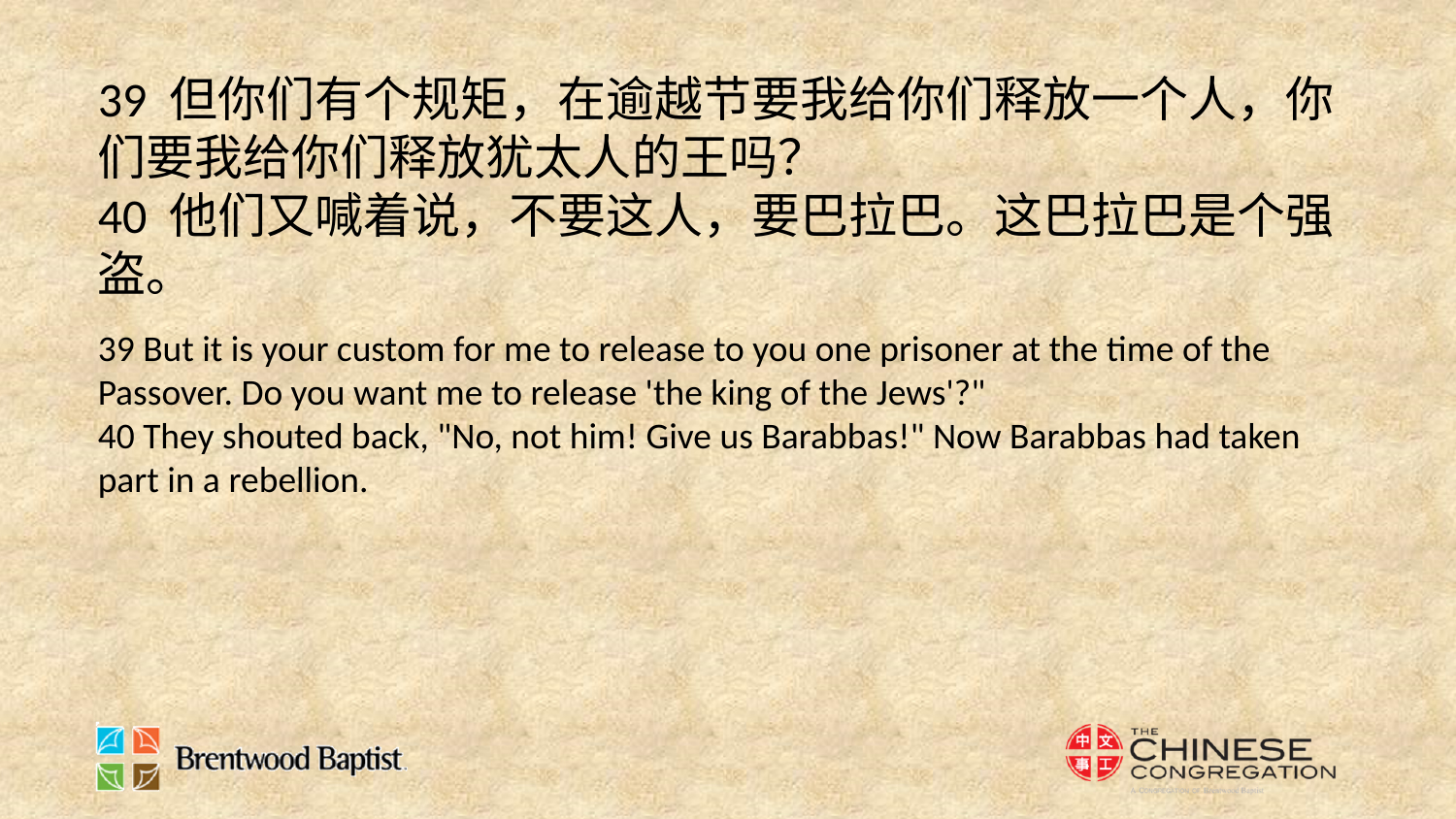

39 但你们有个规矩，在逾越节要我给你们释放一个人，你们要我给你们释放犹太人的王吗？
40 他们又喊着说，不要这人，要巴拉巴。这巴拉巴是个强盗。

39 But it is your custom for me to release to you one prisoner at the time of the Passover. Do you want me to release 'the king of the Jews'?"
40 They shouted back, "No, not him! Give us Barabbas!" Now Barabbas had taken part in a rebellion.